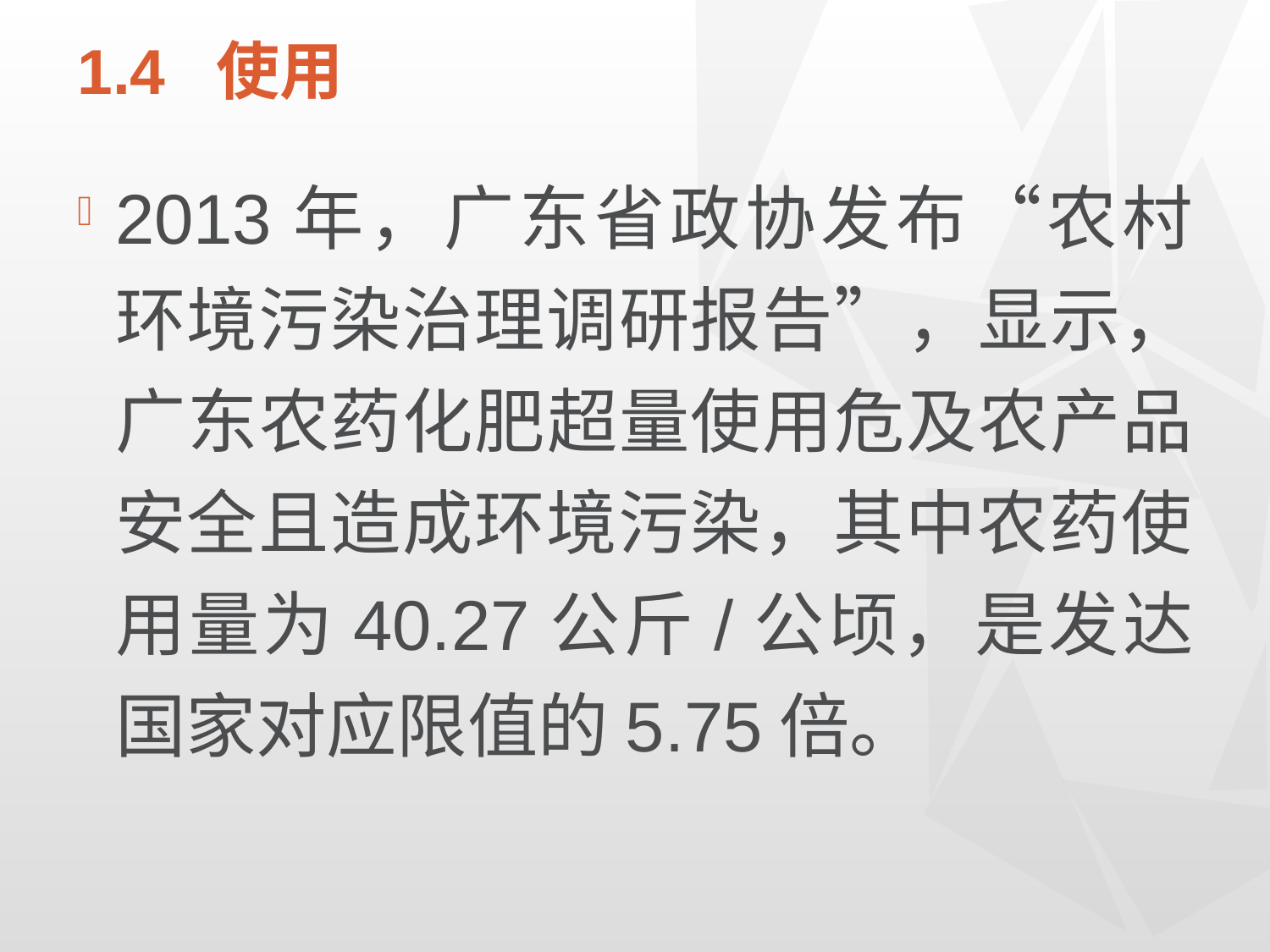

# 1.4  使用
2013年，广东省政协发布“农村环境污染治理调研报告”，显示，广东农药化肥超量使用危及农产品安全且造成环境污染，其中农药使用量为40.27公斤/公顷，是发达国家对应限值的5.75倍。